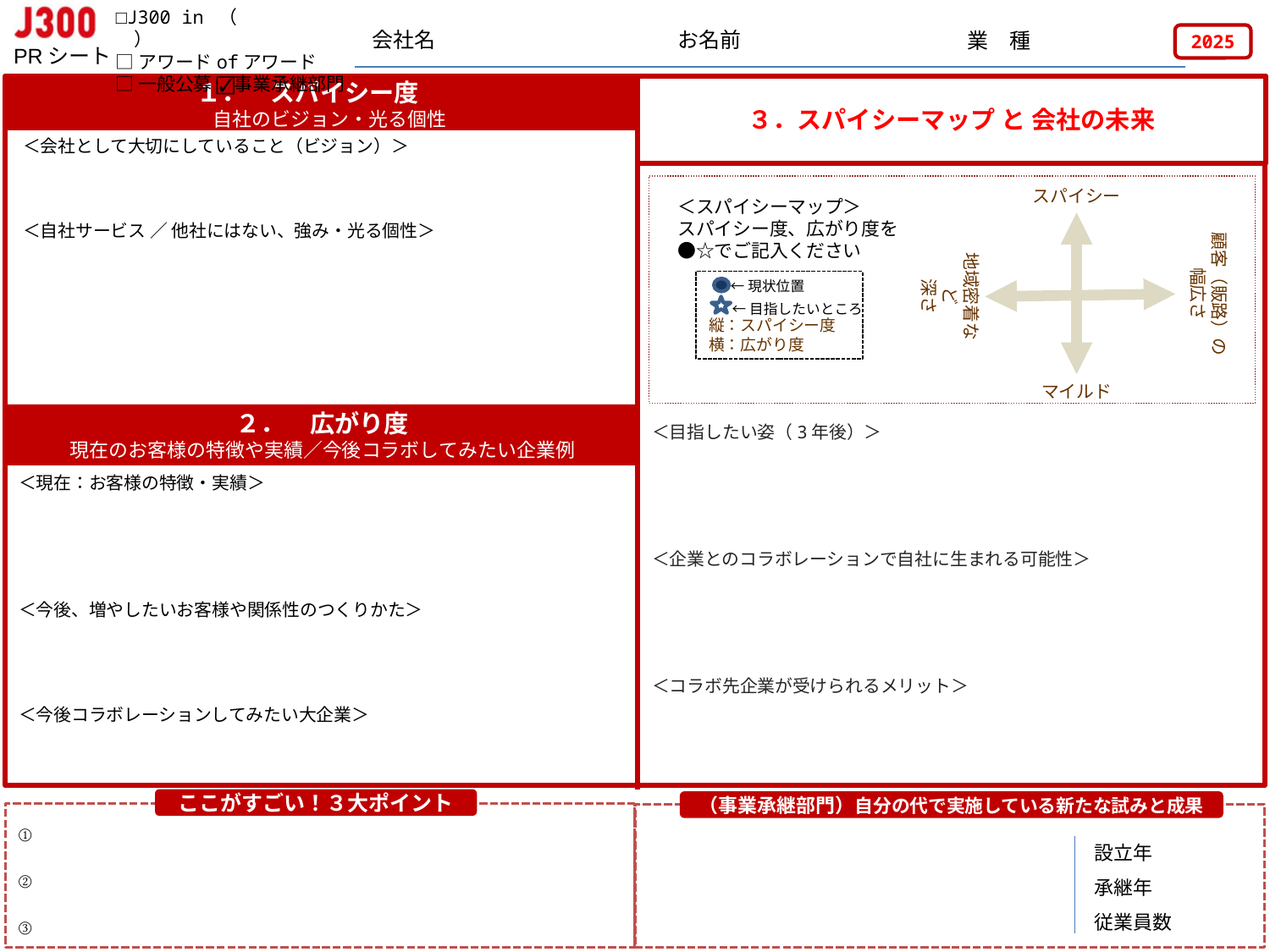

＜会社として大切にしていること（ビジョン）＞

＜自社サービス ／ 他社にはない、強み・光る個性＞

＜目指したい姿（3年後）＞

＜企業とのコラボレーションで自社に生まれる可能性＞

＜コラボ先企業が受けられるメリット＞

＜現在：お客様の特徴・実績＞

＜今後、増やしたいお客様や関係性のつくりかた＞

＜今後コラボレーションしてみたい大企業＞

①

②

③
設立年
承継年
従業員数